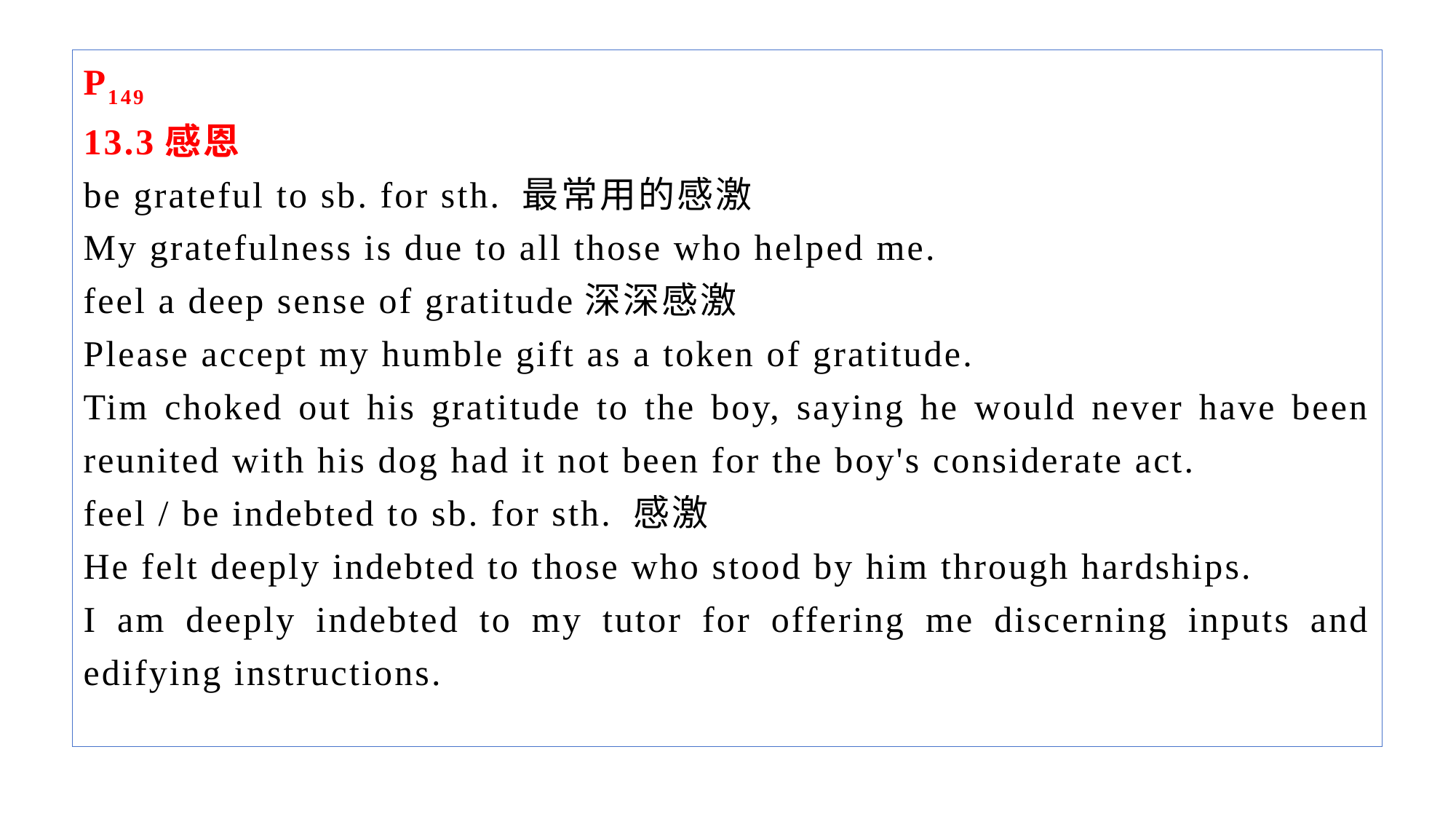

P149
13.3感恩
be grateful to sb. for sth. 最常用的感激
My gratefulness is due to all those who helped me.
feel a deep sense of gratitude深深感激
Please accept my humble gift as a token of gratitude.
Tim choked out his gratitude to the boy, saying he would never have been reunited with his dog had it not been for the boy's considerate act.
feel / be indebted to sb. for sth. 感激
He felt deeply indebted to those who stood by him through hardships.
I am deeply indebted to my tutor for offering me discerning inputs and edifying instructions.